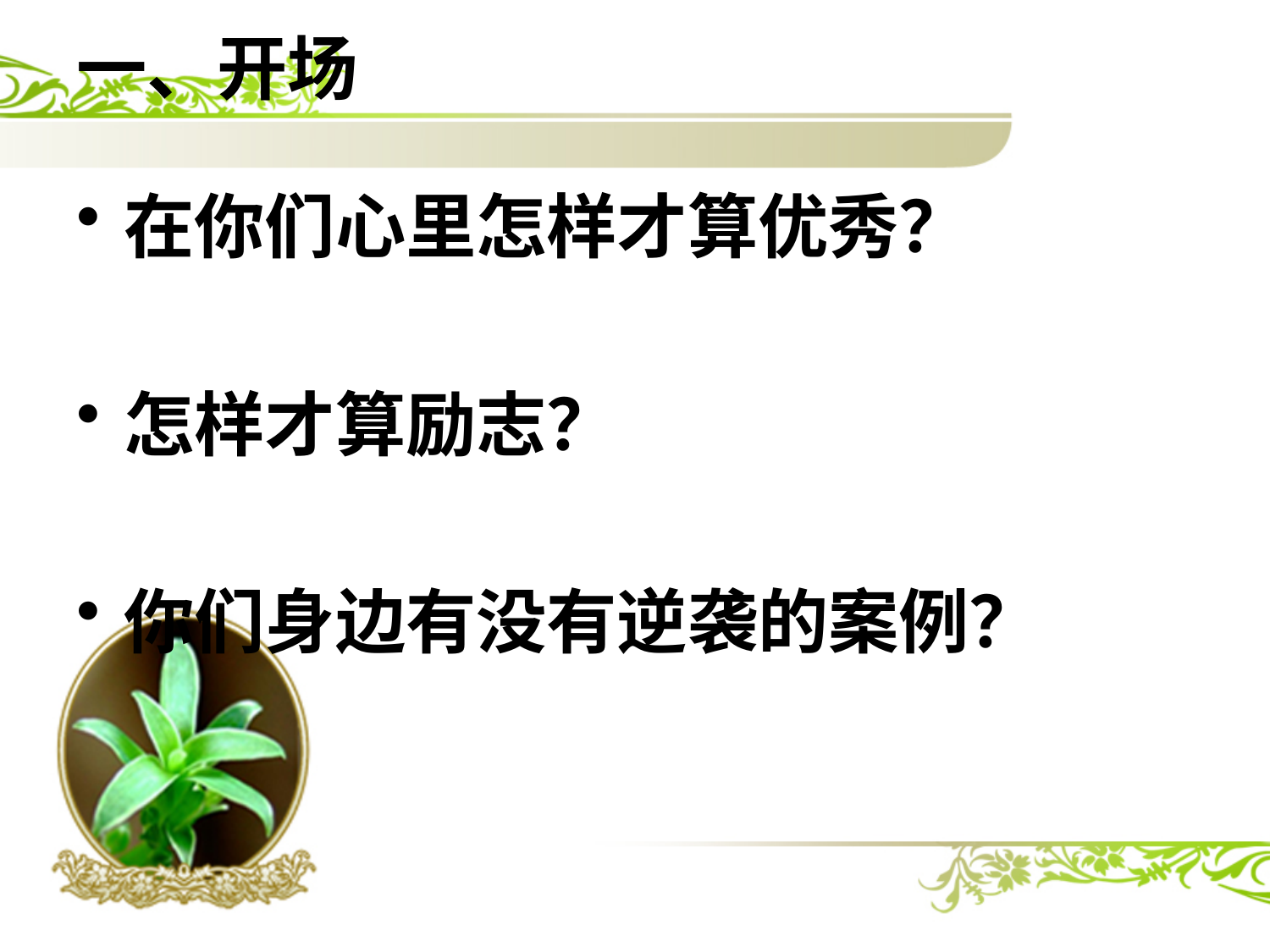

# 一、开场
在你们心里怎样才算优秀？

怎样才算励志？

你们身边有没有逆袭的案例？